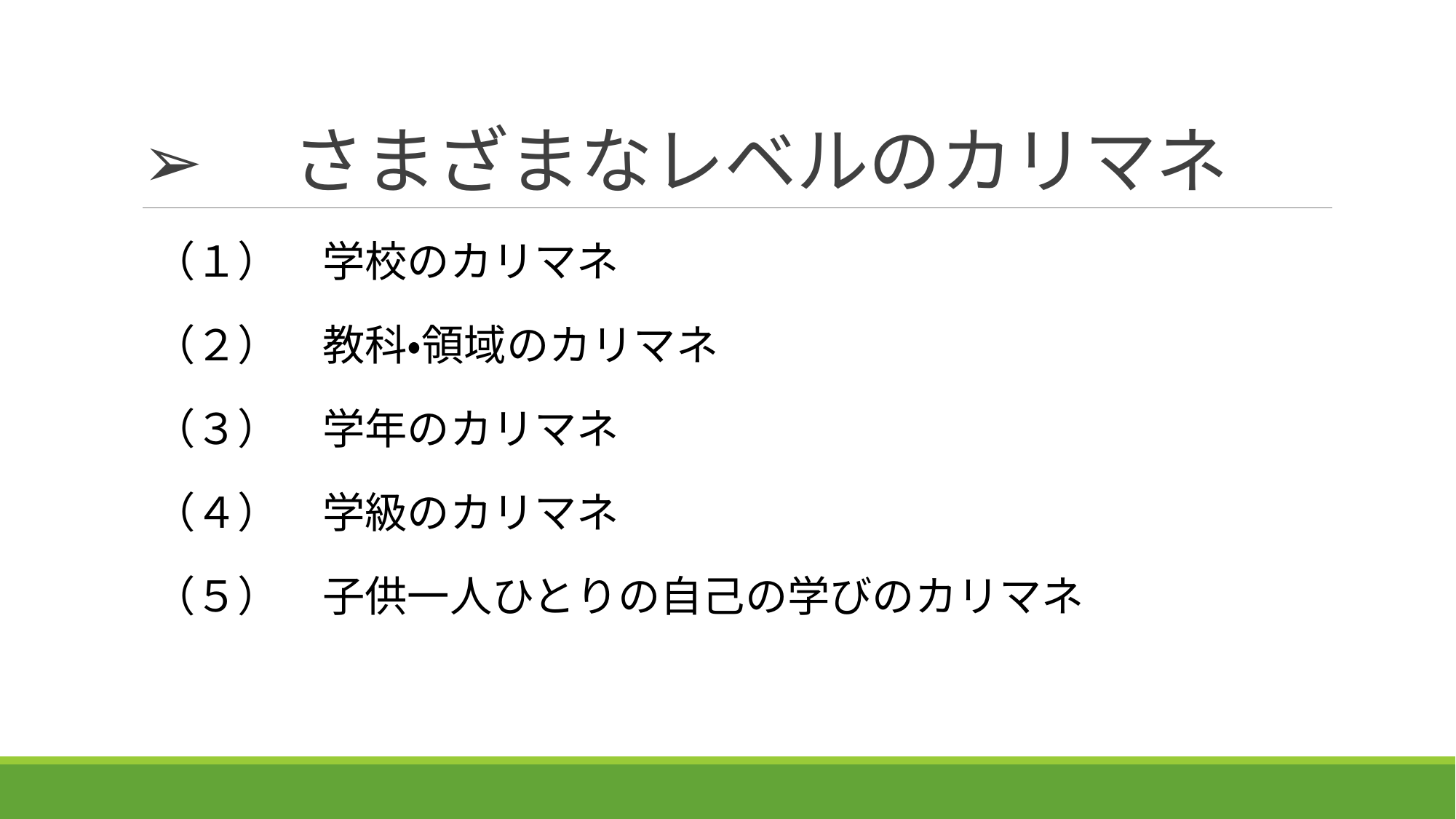

# ➢　さまざまなレベルのカリマネ
（１）　学校のカリマネ

（２）　教科・領域のカリマネ

（３）　学年のカリマネ

（４）　学級のカリマネ

（５）　子供一人ひとりの自己の学びのカリマネ